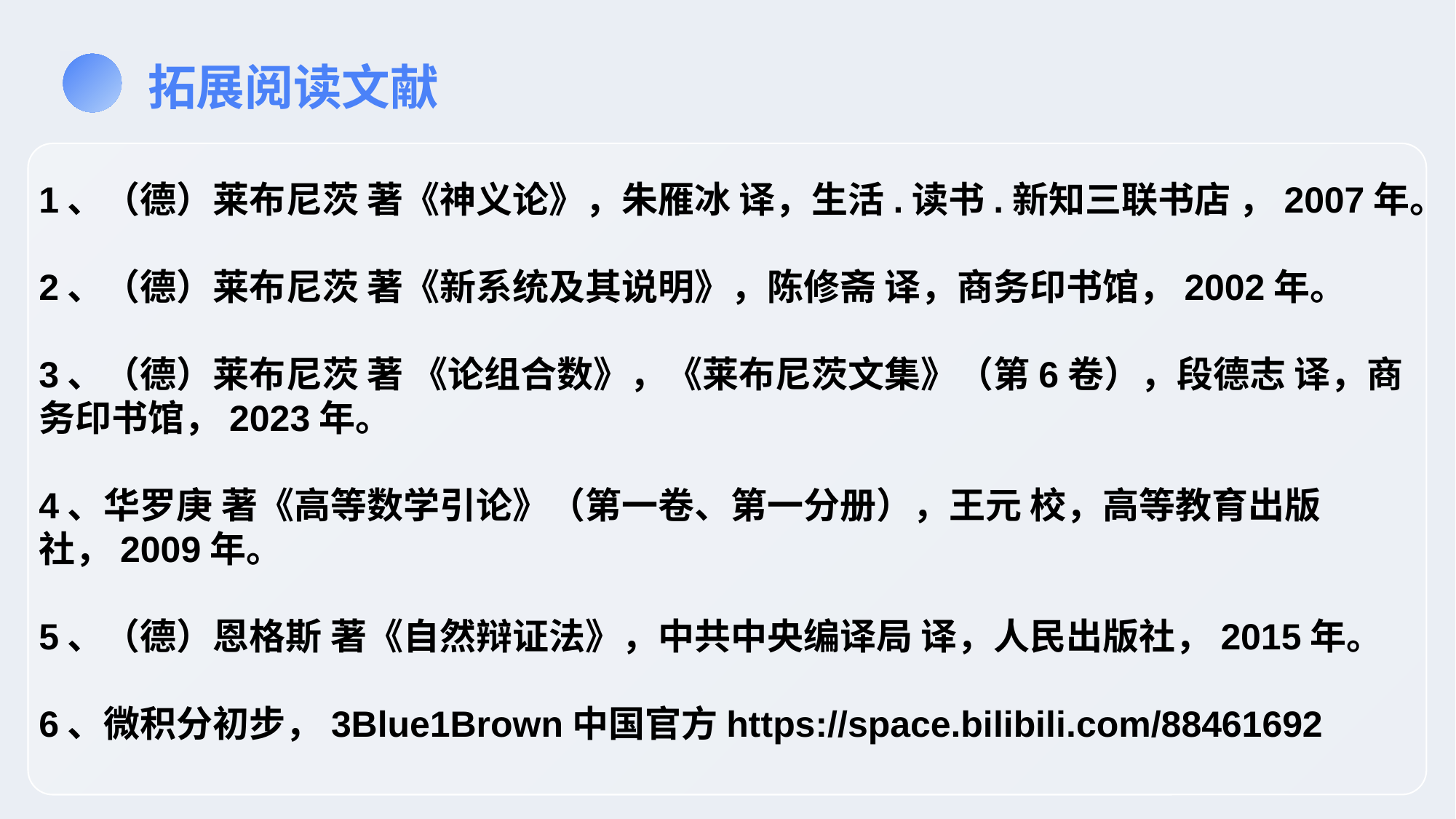

拓展阅读文献
1、（德）莱布尼茨 著《神义论》，朱雁冰 译，生活.读书.新知三联书店 ，2007年。

2、（德）莱布尼茨 著《新系统及其说明》，陈修斋 译，商务印书馆，2002年。

3、（德）莱布尼茨 著 《论组合数》，《莱布尼茨文集》（第6卷），段德志 译，商务印书馆，2023年。

4、华罗庚 著《高等数学引论》（第一卷、第一分册），王元 校，高等教育出版社，2009年。

5、（德）恩格斯 著《自然辩证法》，中共中央编译局 译，人民出版社，2015年。

6、微积分初步，3Blue1Brown中国官方https://space.bilibili.com/88461692